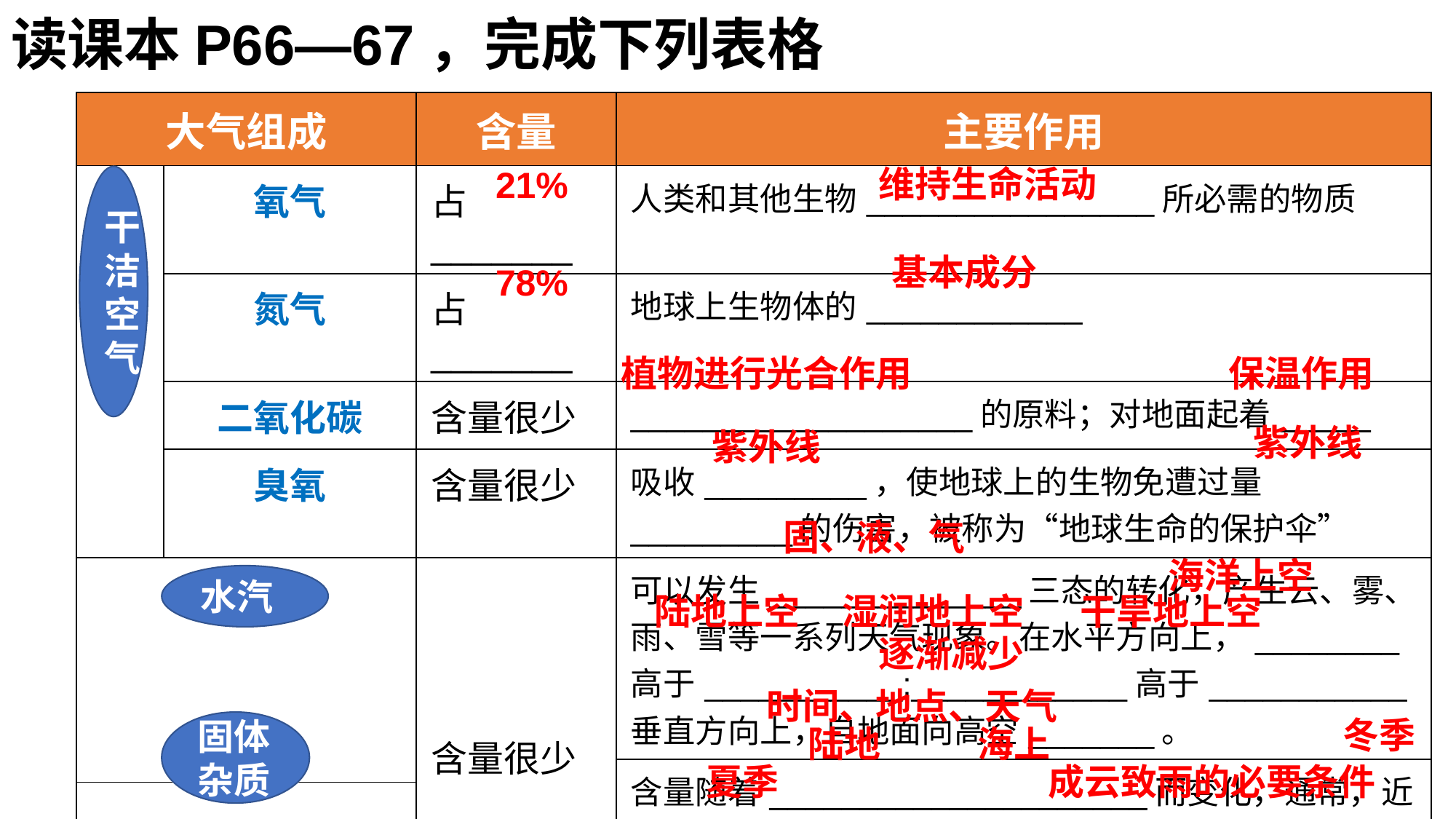

# 读课本P66—67，完成下列表格
| 大气组成 |  | 含量 | 主要作用 |
| --- | --- | --- | --- |
|  | 氧气 | 占\_\_\_\_\_\_\_ | 人类和其他生物\_\_\_\_\_\_\_\_\_\_\_\_\_\_\_\_所必需的物质 |
|  | 氮气 | 占\_\_\_\_\_\_\_ | 地球上生物体的\_\_\_\_\_\_\_\_\_\_\_\_ |
|  | 二氧化碳 | 含量很少 | \_\_\_\_\_\_\_\_\_\_\_\_\_\_\_\_\_\_\_的原料；对地面起着\_\_\_\_\_ |
|  | 臭氧 | 含量很少 | 吸收\_\_\_\_\_\_\_\_\_，使地球上的生物免遭过量\_\_\_\_\_\_\_\_\_的伤害，被称为“地球生命的保护伞” |
|  |  | 含量很少 | 可以发生\_\_\_\_\_\_\_\_\_\_\_\_\_\_三态的转化，产生云、雾、雨、雪等一系列天气现象。在水平方向上，\_\_\_\_\_\_\_\_高于\_\_\_\_\_\_\_\_\_\_\_;\_\_\_\_\_\_\_\_\_\_\_\_高于\_\_\_\_\_\_\_\_\_\_\_ 垂直方向上，自地面向高空\_\_\_\_\_\_\_。 |
|  |  |  | 含量随着\_\_\_\_\_\_\_\_\_\_\_\_\_\_\_\_\_\_\_\_\_而变化，通常，近地面大气中，\_\_\_\_\_\_\_多于\_\_\_\_\_\_，城市多于乡村，\_\_\_\_\_多于\_\_\_\_\_\_。作为凝结核，是\_\_\_\_\_ |
|  |  |  |  |
维持生命活动
21%
干
洁
空
气
基本成分
78%
植物进行光合作用
保温作用
紫外线
紫外线
固、液、气
海洋上空
水汽
陆地上空
干旱地上空
湿润地上空
逐渐减少
时间、地点、天气
冬季
固体杂质
海上
陆地
夏季
成云致雨的必要条件